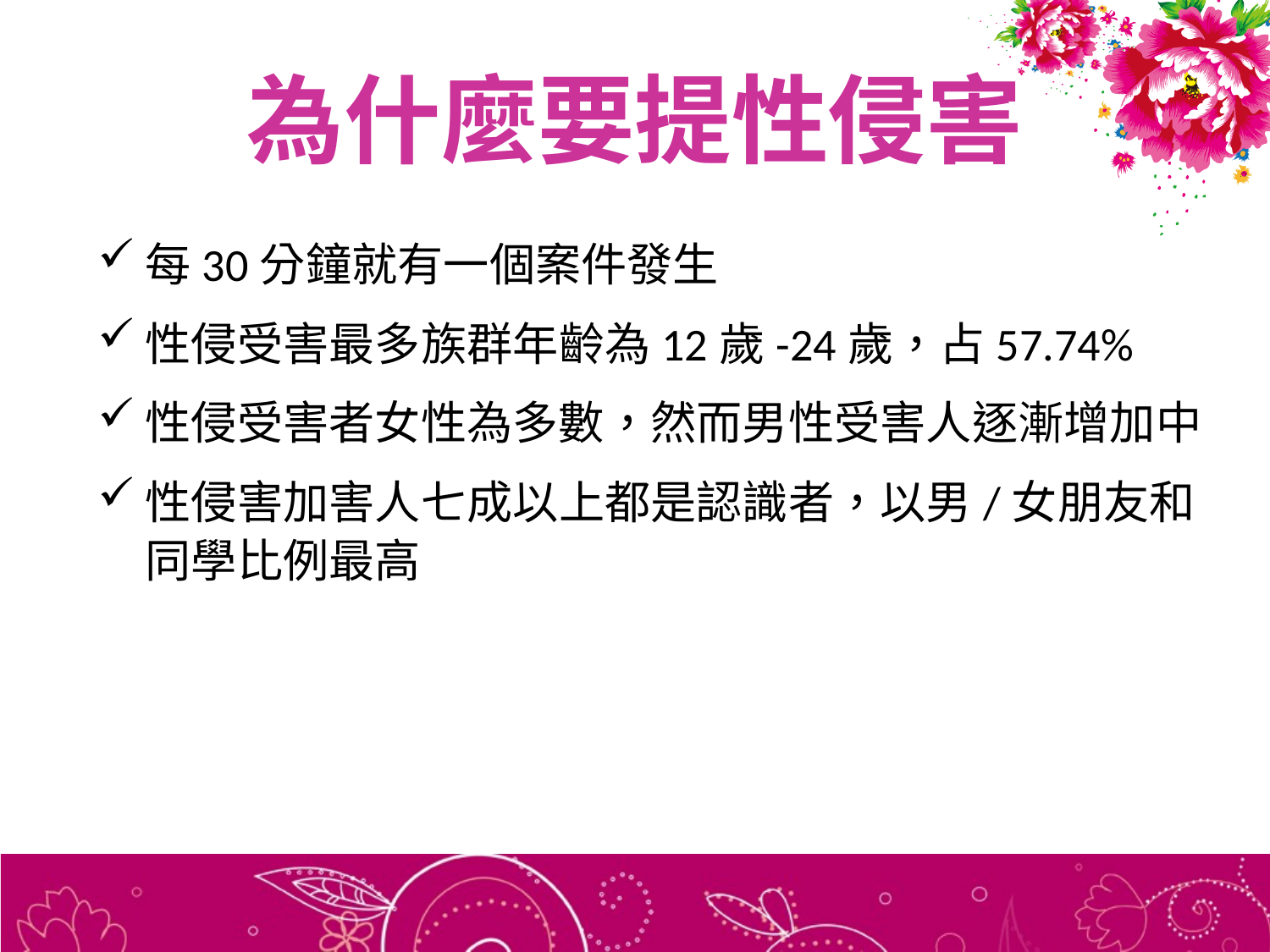

# 為什麼要提性侵害
每30分鐘就有一個案件發生
性侵受害最多族群年齡為12歲-24歲，占57.74%
性侵受害者女性為多數，然而男性受害人逐漸增加中
性侵害加害人七成以上都是認識者，以男/女朋友和同學比例最高